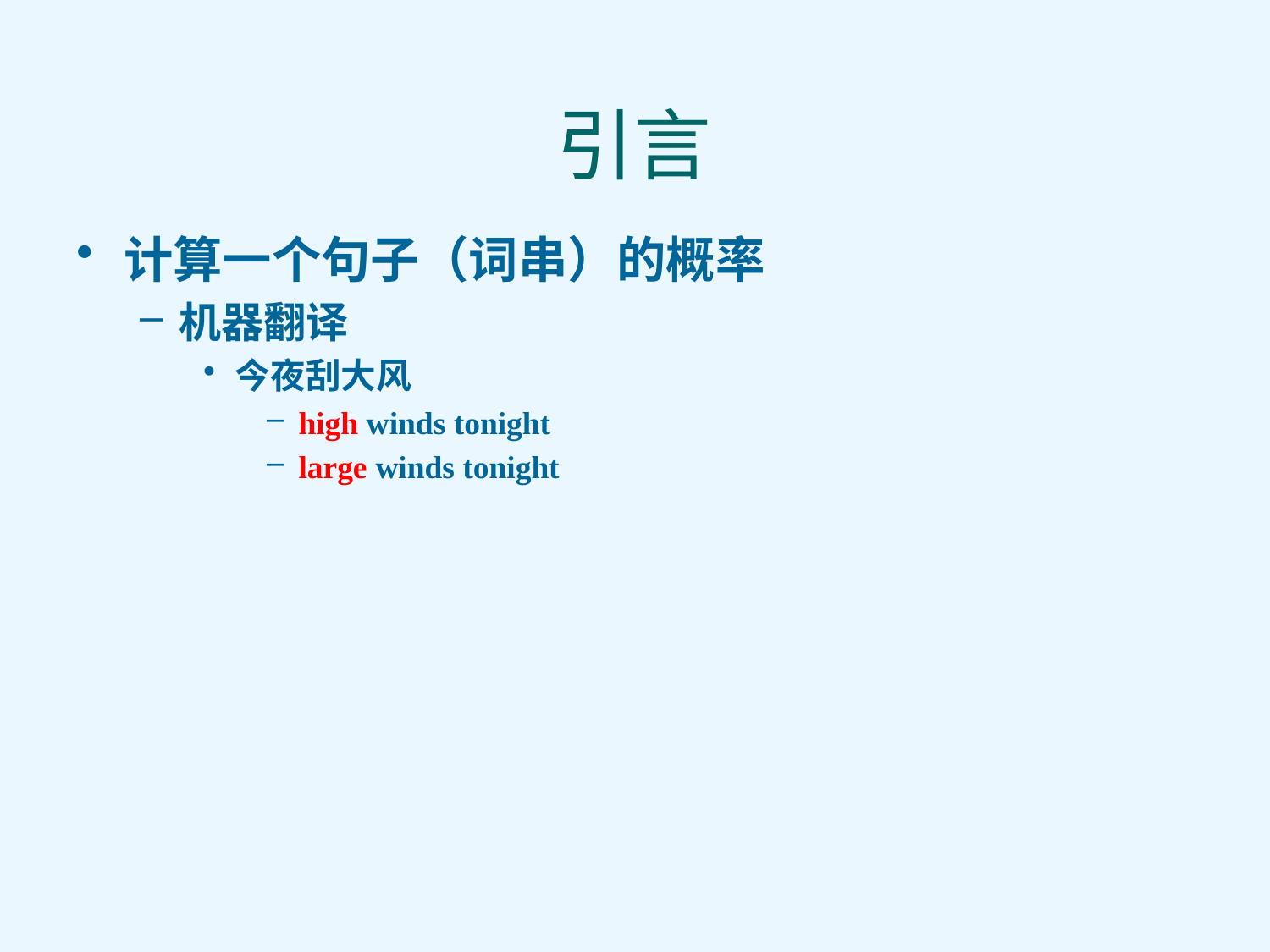

# 引言
计算一个句子（词串）的概率
机器翻译
今夜刮大风
high winds tonight
large winds tonight